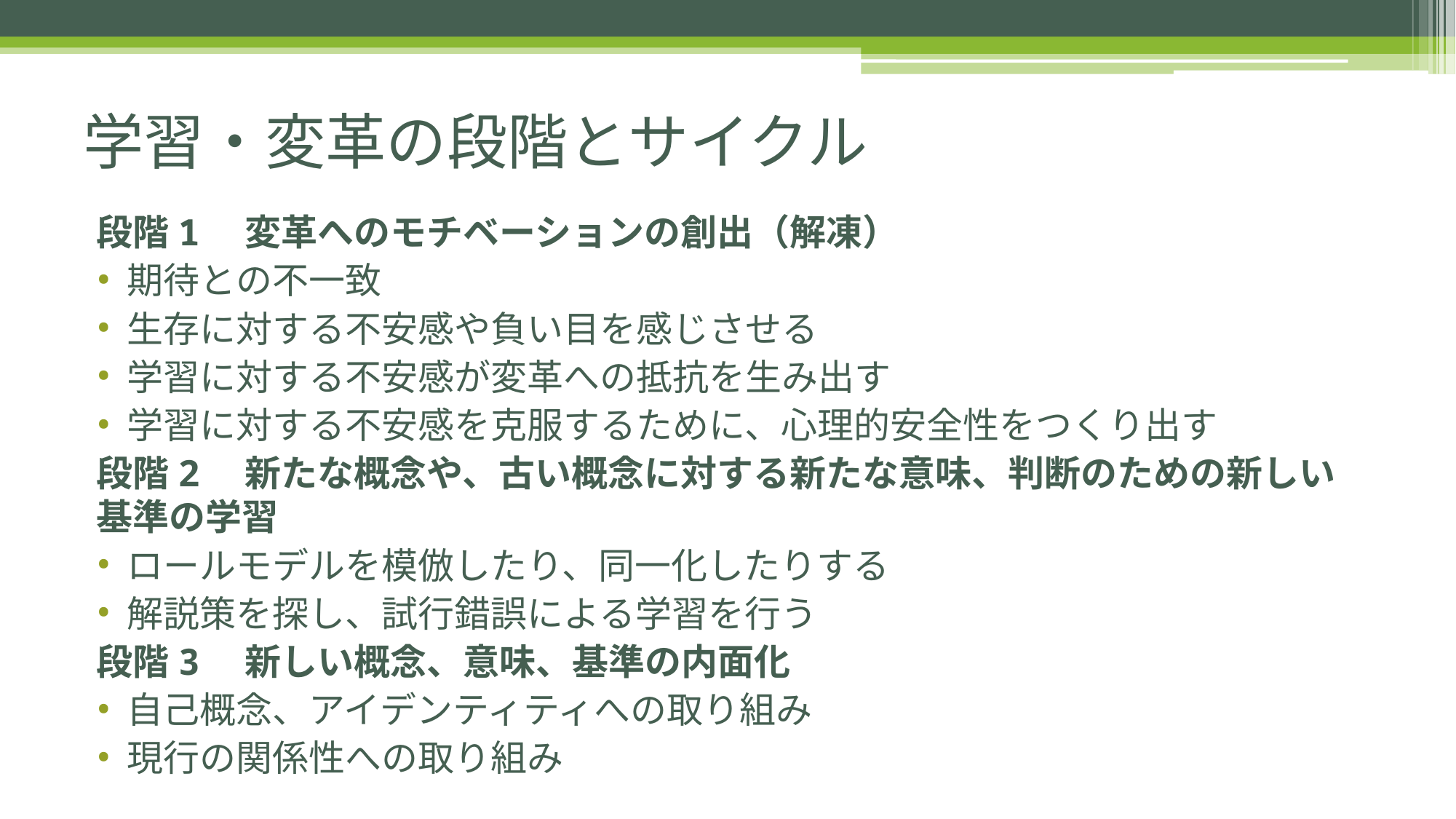

# 学習・変革の段階とサイクル
段階1　変革へのモチベーションの創出（解凍）
期待との不一致
生存に対する不安感や負い目を感じさせる
学習に対する不安感が変革への抵抗を生み出す
学習に対する不安感を克服するために、心理的安全性をつくり出す
段階2　新たな概念や、古い概念に対する新たな意味、判断のための新しい基準の学習
ロールモデルを模倣したり、同一化したりする
解説策を探し、試行錯誤による学習を行う
段階3　新しい概念、意味、基準の内面化
自己概念、アイデンティティへの取り組み
現行の関係性への取り組み